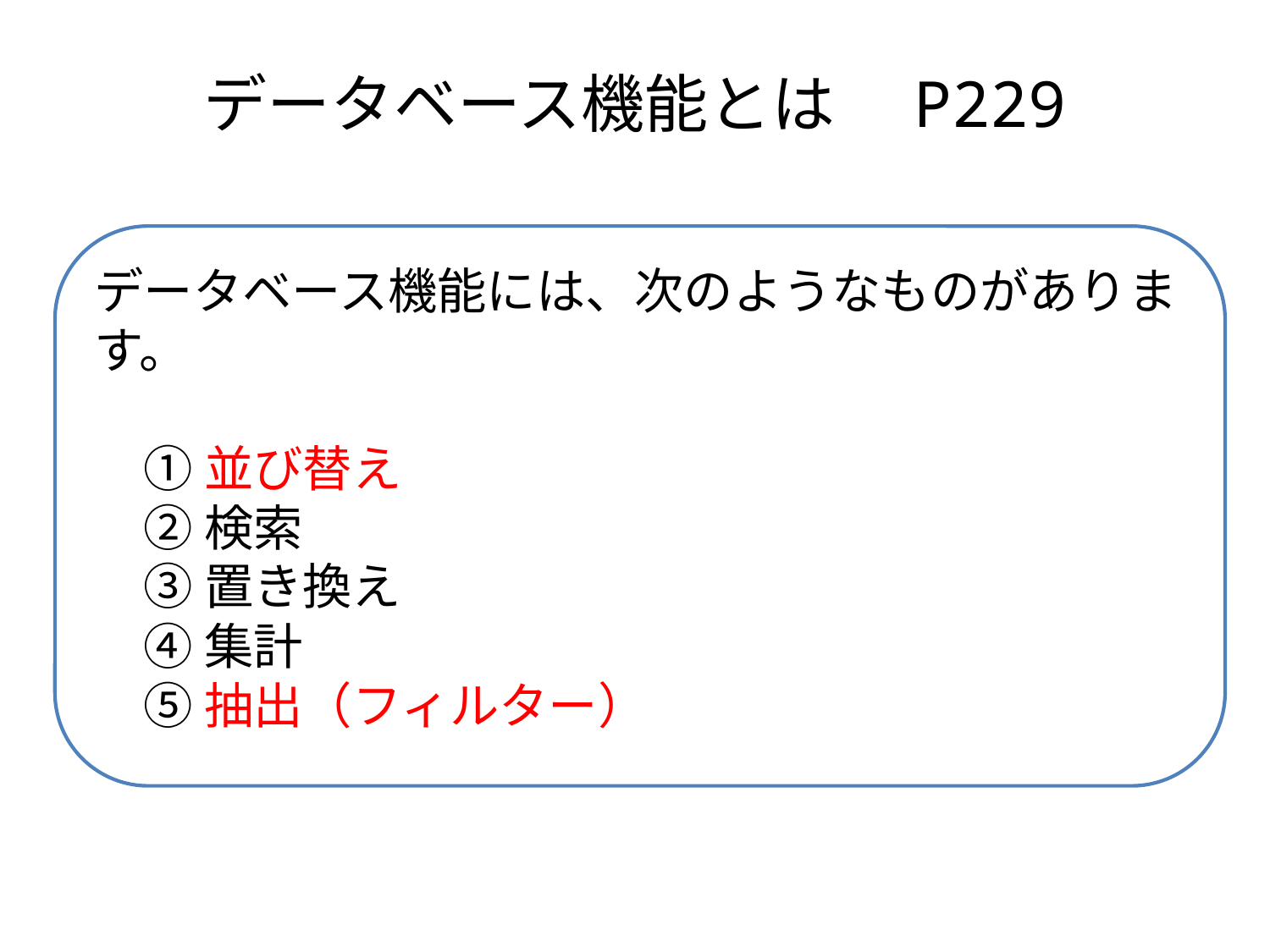

# データベース機能とは　P229
データベース機能には、次のようなものがあります。

　① 並び替え
　② 検索
　③ 置き換え
　④ 集計
　⑤ 抽出（フィルター）